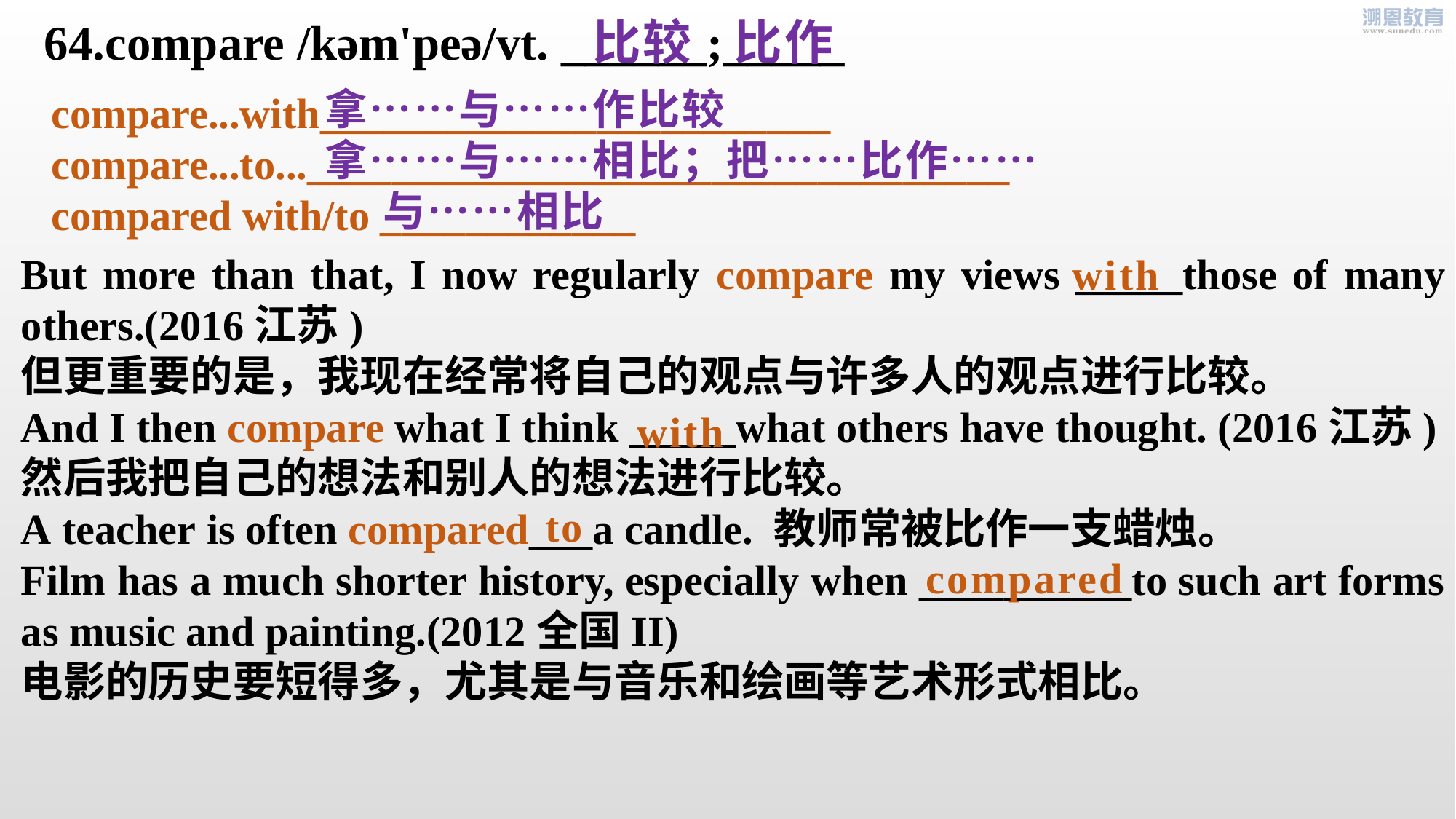

64.compare /kəm'peə/vt. ______;_____
比较   比作
拿……与……作比较
拿……与……相比；把……比作……
    与……相比
compare...with________________________
compare...to..._________________________________
compared with/to ____________
But more than that, I now regularly compare my views _____those of many others.(2016江苏)
但更重要的是，我现在经常将自己的观点与许多人的观点进行比较。
And I then compare what I think _____what others have thought. (2016江苏)
然后我把自己的想法和别人的想法进行比较。
A teacher is often compared___a candle. 教师常被比作一支蜡烛。
Film has a much shorter history, especially when __________to such art forms as music and painting.(2012全国II)
电影的历史要短得多，尤其是与音乐和绘画等艺术形式相比。
with
with
to
compared